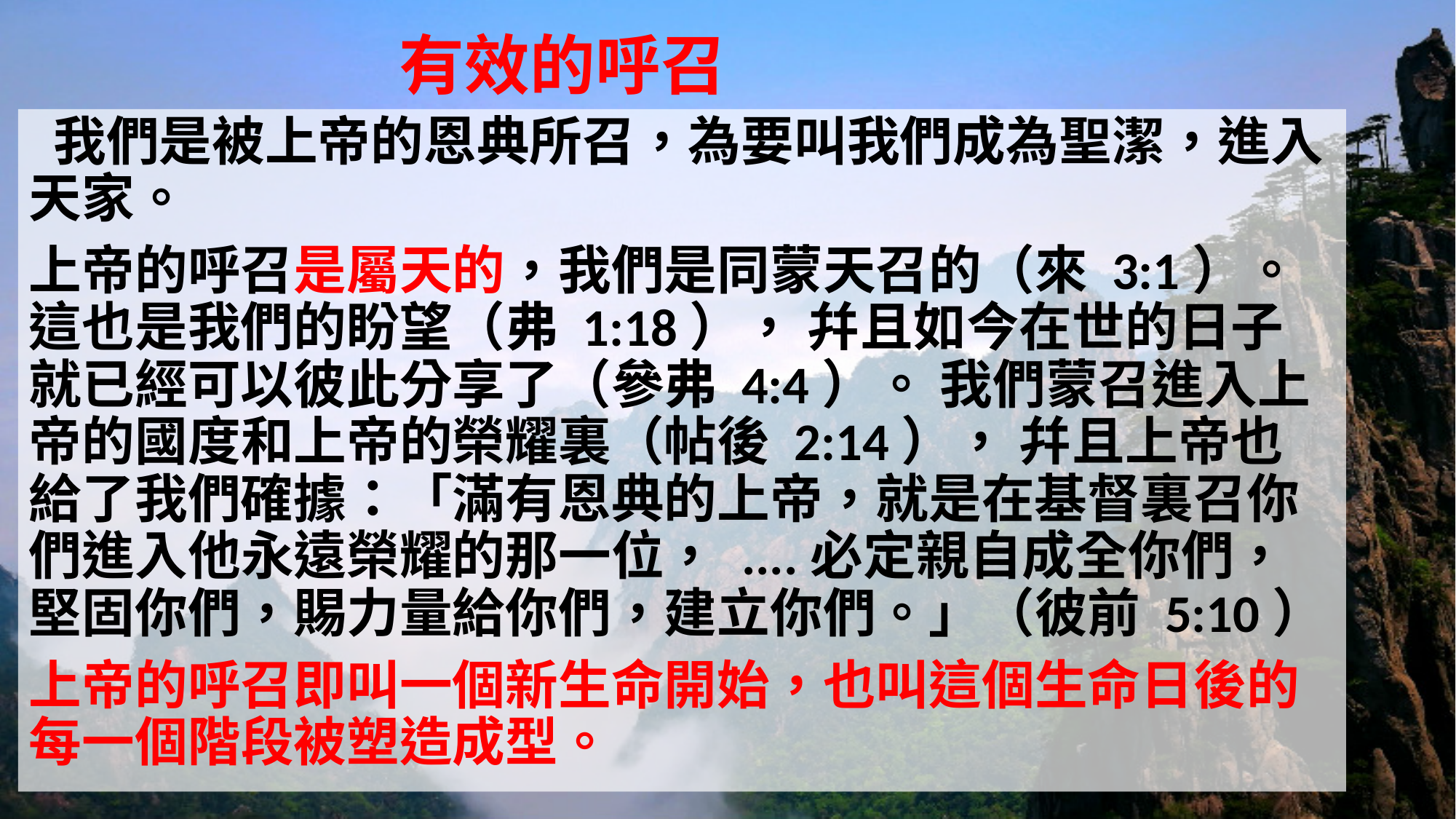

# 有效的呼召
 我們是被上帝的恩典所召，為要叫我們成為聖潔，進入天家。
上帝的呼召是屬天的，我們是同蒙天召的（來 3:1）。 這也是我們的盼望（弗 1:18）， 幷且如今在世的日子就已經可以彼此分享了（參弗 4:4）。 我們蒙召進入上帝的國度和上帝的榮耀裏（帖後 2:14）， 幷且上帝也給了我們確據：「滿有恩典的上帝，就是在基督裏召你們進入他永遠榮耀的那一位， ....必定親自成全你們，堅固你們，賜力量給你們，建立你們。」（彼前 5:10）
上帝的呼召即叫一個新生命開始，也叫這個生命日後的每一個階段被塑造成型。